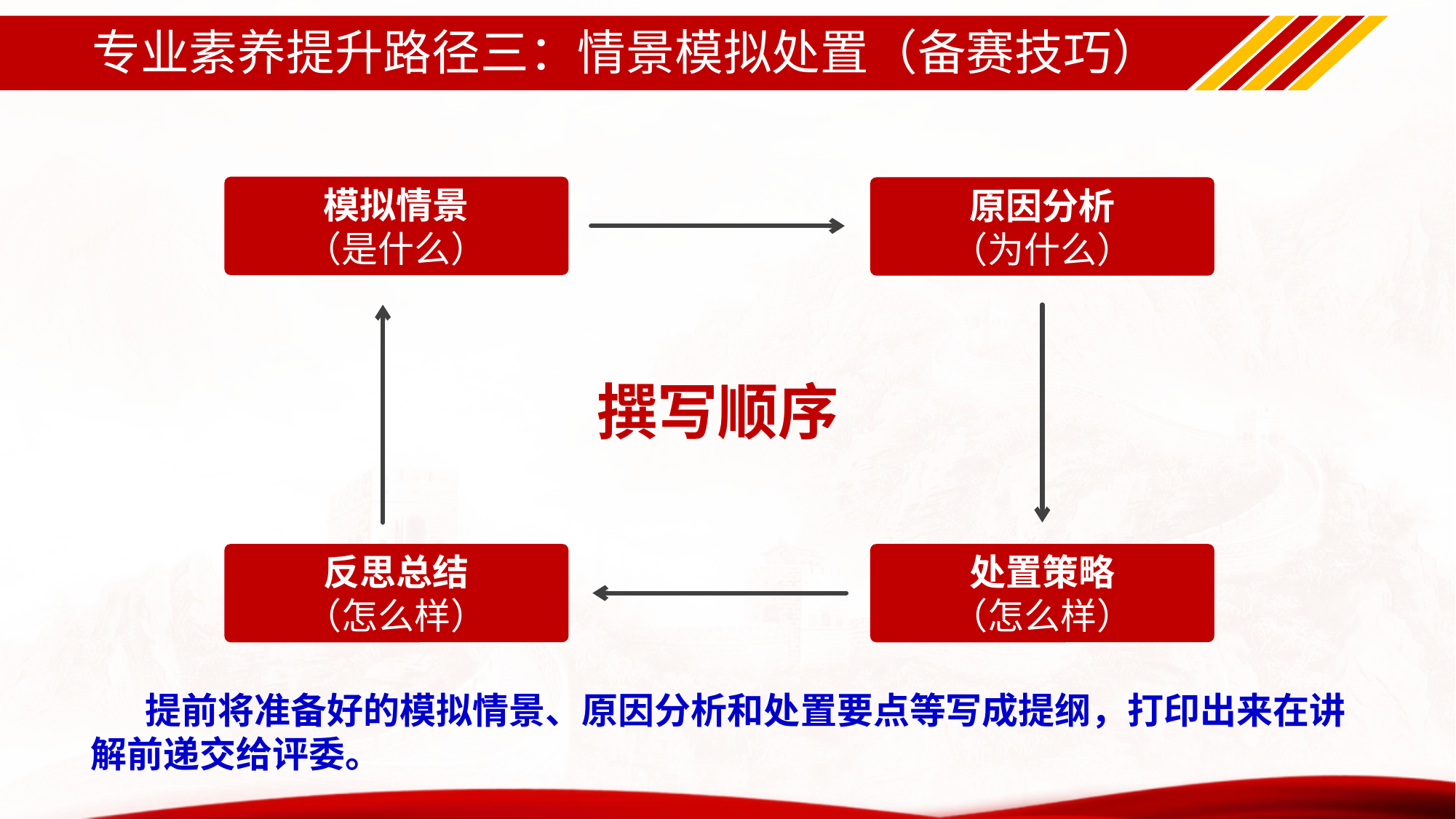

# 专业素养提升路径三：情景模拟处置（备赛技巧）
模拟情景
（是什么）
原因分析
（为什么）
撰写顺序
反思总结
（怎么样）
处置策略
（怎么样）
提前将准备好的模拟情景、原因分析和处置要点等写成提纲，打印出来在讲解前递交给评委。